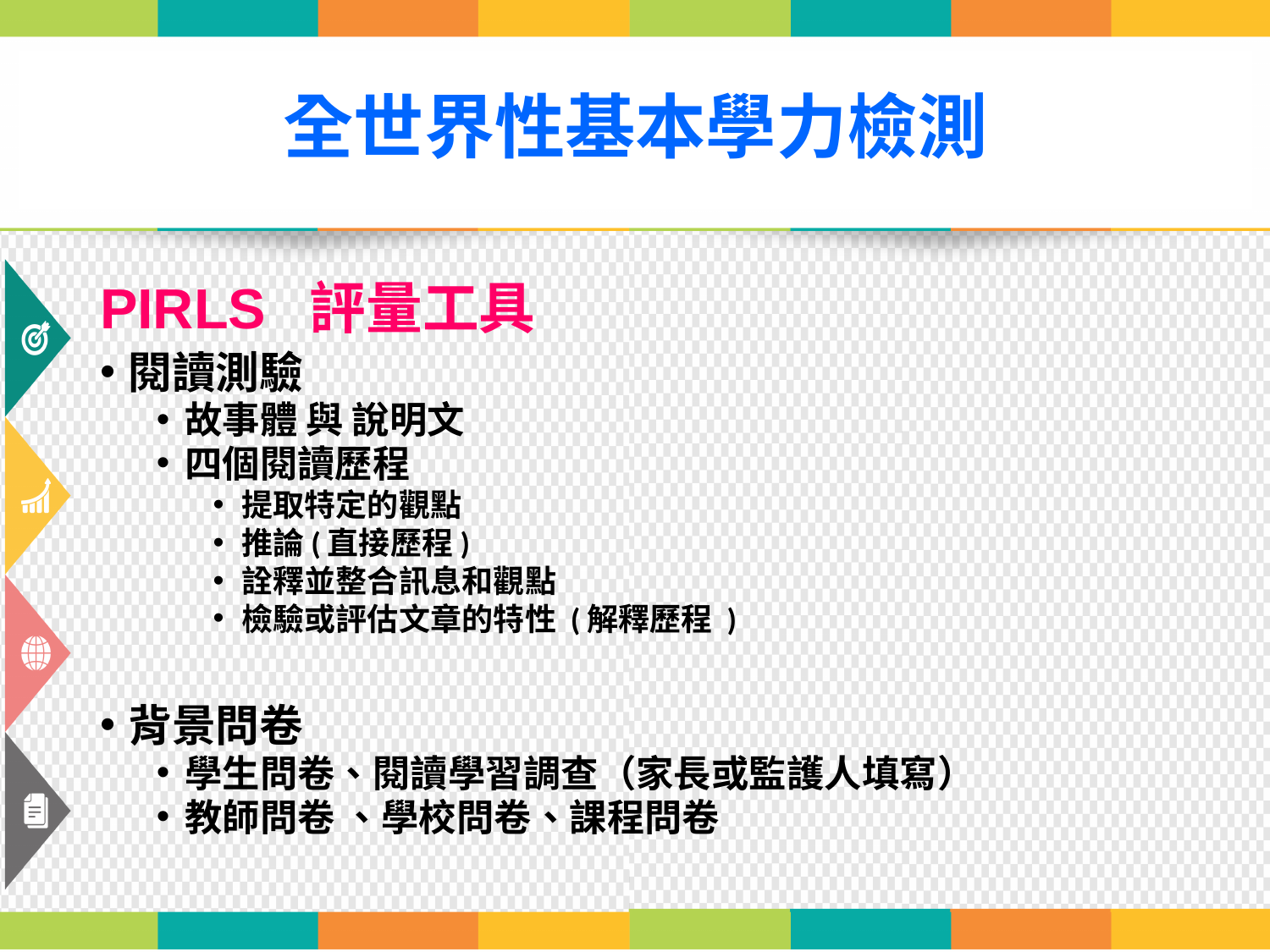

# 全世界性基本學力檢測
PIRLS  評量工具
閱讀測驗
故事體 與 說明文
四個閱讀歷程
提取特定的觀點
推論(直接歷程)
詮釋並整合訊息和觀點
檢驗或評估文章的特性 (解釋歷程 )

背景問卷
學生問卷、閱讀學習調查（家長或監護人填寫）
教師問卷 、學校問卷、課程問卷